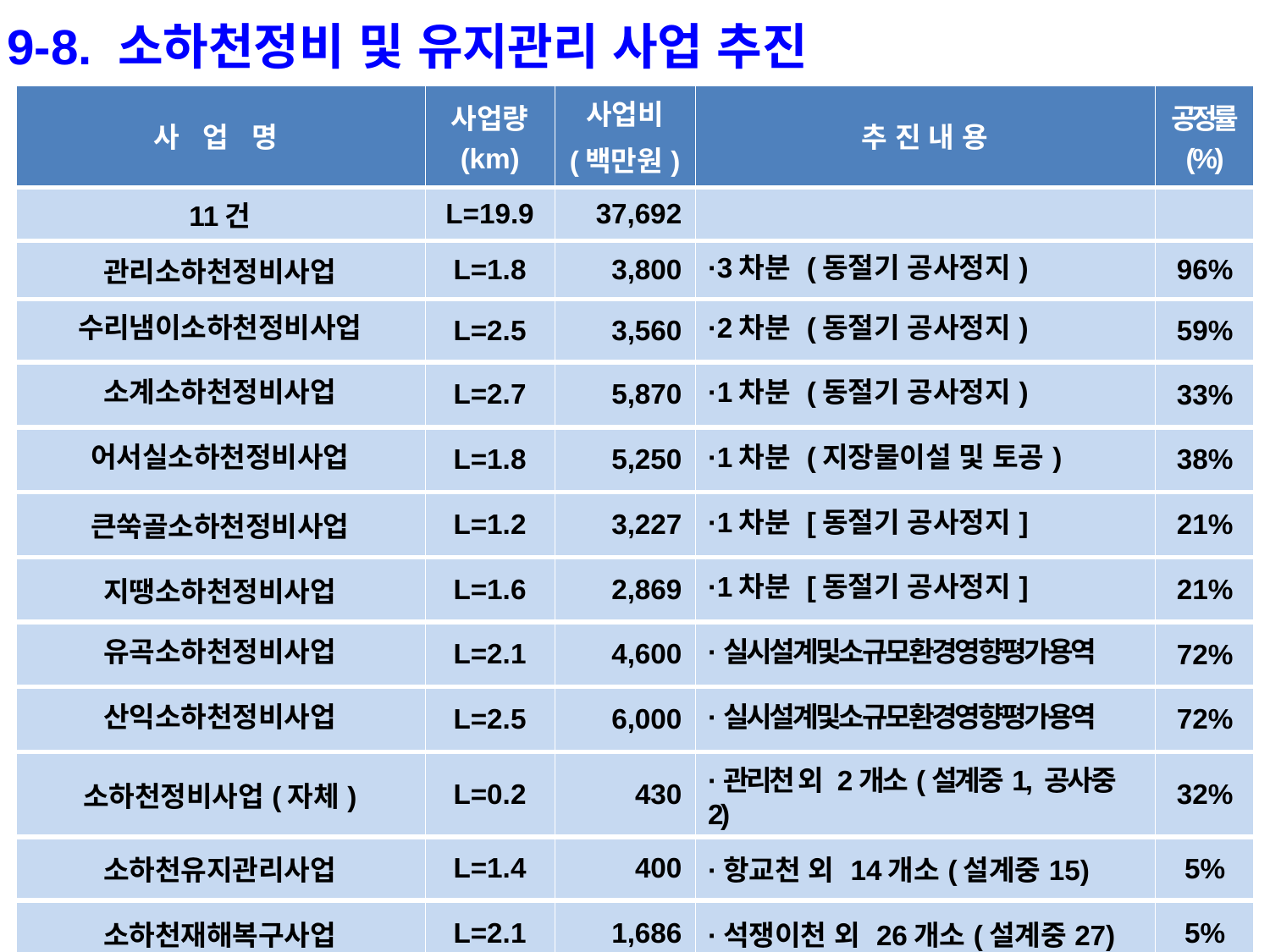

9-8. 소하천정비 및 유지관리 사업 추진

| 사 업 명 | 사업량 (km) | 사업비 (백만원) | 추 진 내 용 | 공정률 (%) |
| --- | --- | --- | --- | --- |
| 11건 | L=19.9 | 37,692 |  |  |
| 관리소하천정비사업 | L=1.8 | 3,800 | ·3차분 (동절기 공사정지) | 96% |
| 수리냄이소하천정비사업 | L=2.5 | 3,560 | ·2차분 (동절기 공사정지) | 59% |
| 소계소하천정비사업 | L=2.7 | 5,870 | ·1차분 (동절기 공사정지) | 33% |
| 어서실소하천정비사업 | L=1.8 | 5,250 | ·1차분 (지장물이설 및 토공) | 38% |
| 큰쑥골소하천정비사업 | L=1.2 | 3,227 | ·1차분 [동절기 공사정지] | 21% |
| 지땡소하천정비사업 | L=1.6 | 2,869 | ·1차분 [동절기 공사정지] | 21% |
| 유곡소하천정비사업 | L=2.1 | 4,600 | ·실시설계및소규모환경영향평가용역 | 72% |
| 산익소하천정비사업 | L=2.5 | 6,000 | ·실시설계및소규모환경영향평가용역 | 72% |
| 소하천정비사업(자체) | L=0.2 | 430 | ·관리천 외 2개소(설계중1, 공사중2) | 32% |
| 소하천유지관리사업 | L=1.4 | 400 | ·항교천 외 14개소(설계중15) | 5% |
| 소하천재해복구사업 | L=2.1 | 1,686 | ·석쟁이천 외 26개소(설계중27) | 5% |